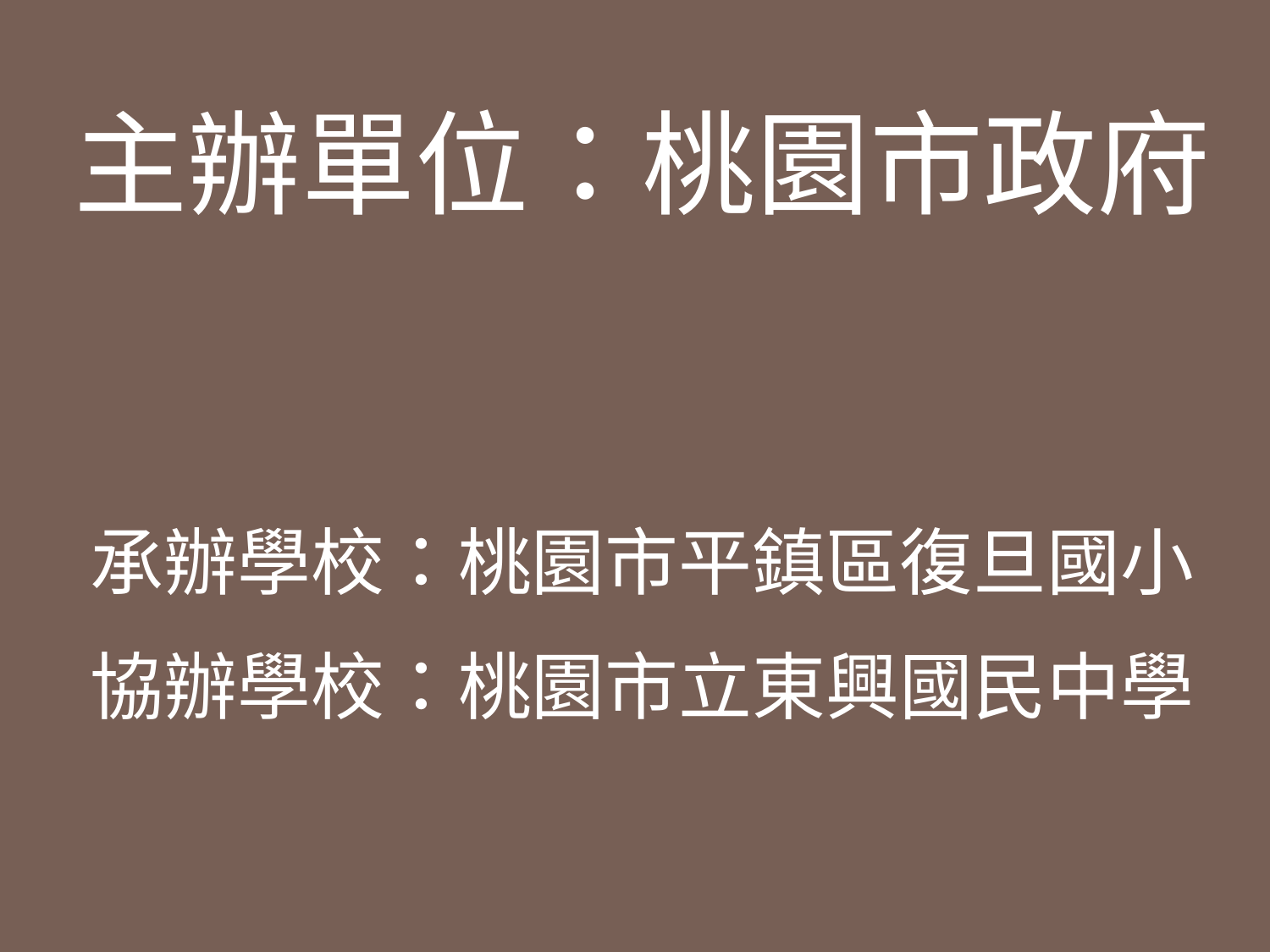

主辦單位：桃園市政府

承辦學校：桃園市平鎮區復旦國小
協辦學校：桃園市立東興國民中學